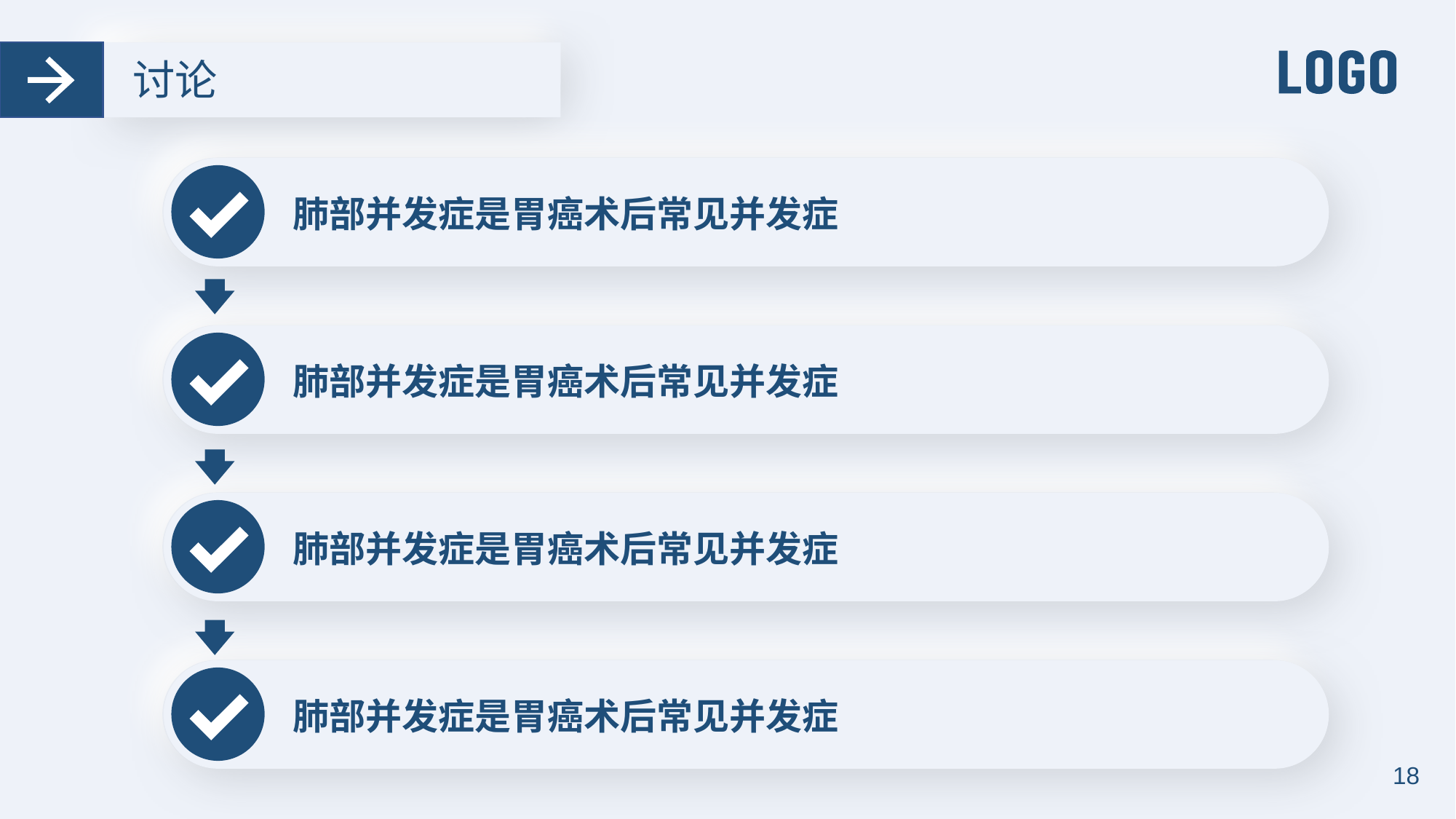

讨论

肺部并发症是胃癌术后常见并发症

肺部并发症是胃癌术后常见并发症

肺部并发症是胃癌术后常见并发症

肺部并发症是胃癌术后常见并发症